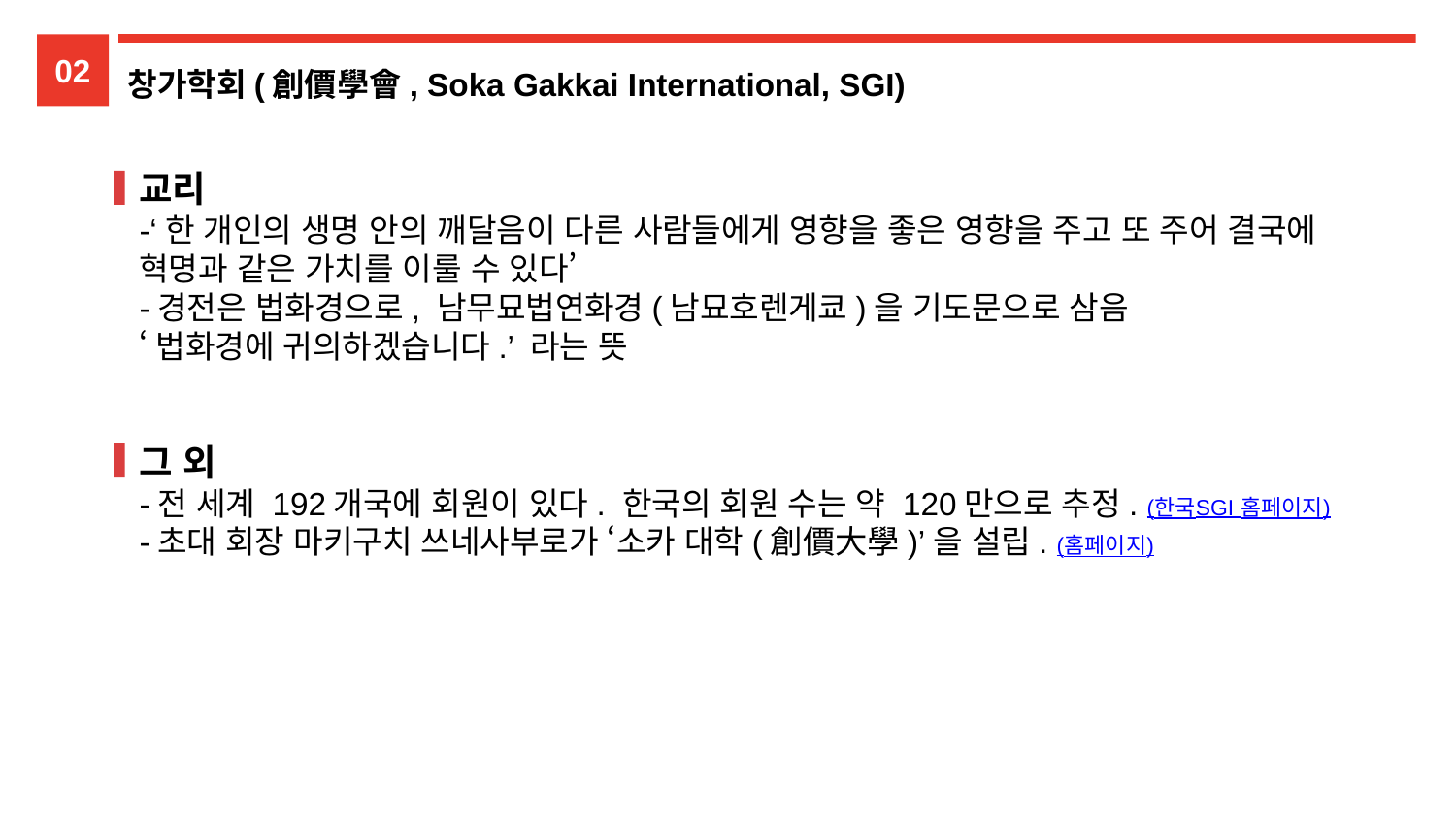

02
창가학회(創價學會, Soka Gakkai International, SGI)
교리
-‘한 개인의 생명 안의 깨달음이 다른 사람들에게 영향을 좋은 영향을 주고 또 주어 결국에 혁명과 같은 가치를 이룰 수 있다’
-경전은 법화경으로, 남무묘법연화경(남묘호렌게쿄)을 기도문으로 삼음
‘법화경에 귀의하겠습니다.’ 라는 뜻

그 외
-전 세계 192개국에 회원이 있다. 한국의 회원 수는 약 120만으로 추정. (한국SGI 홈페이지)
-초대 회장 마키구치 쓰네사부로가 ‘소카 대학(創價大學)’을 설립. (홈페이지)